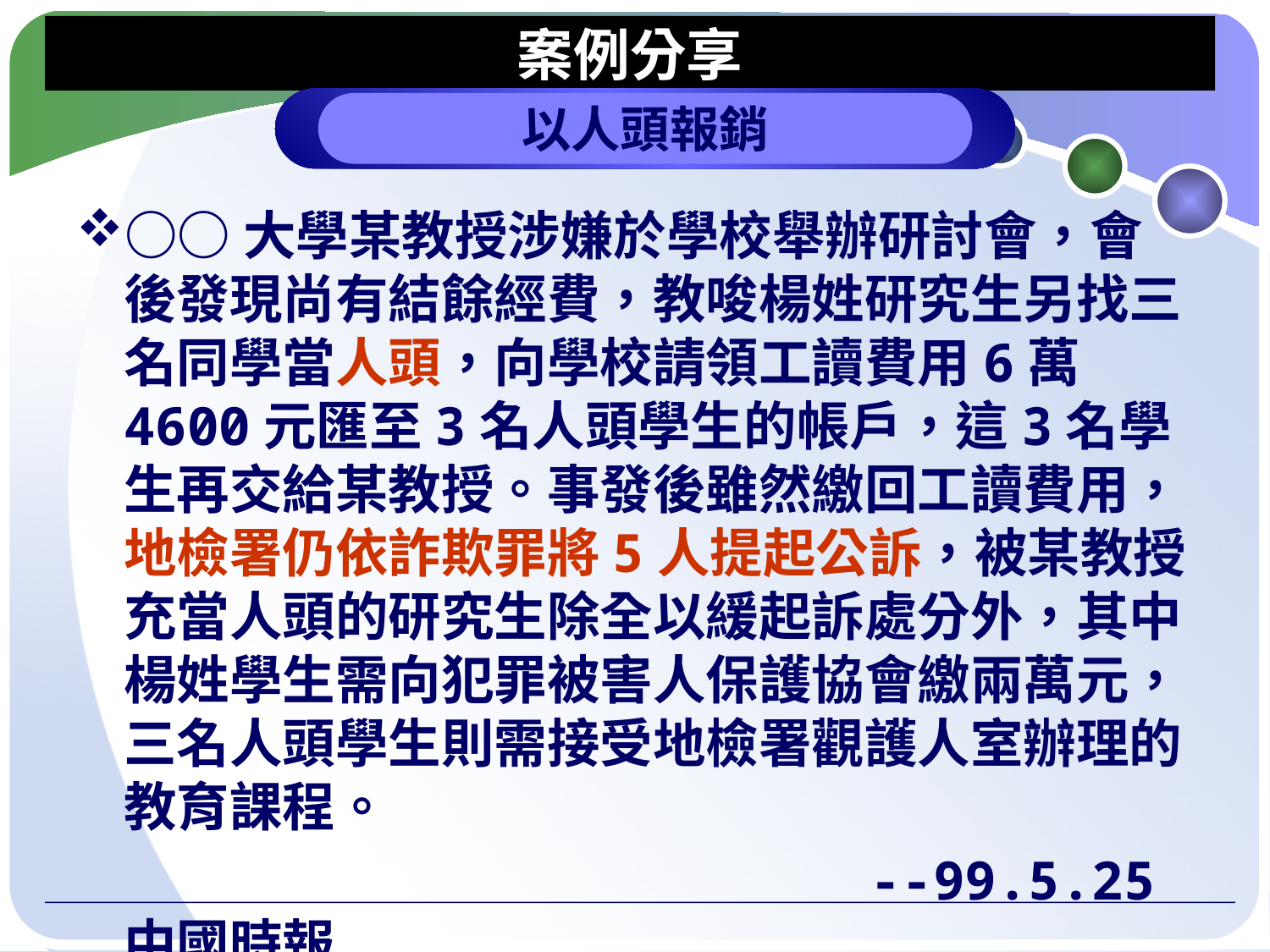

案例分享
# 案例分享

以人頭報銷
○○大學某教授涉嫌於學校舉辦研討會，會後發現尚有結餘經費，教唆楊姓研究生另找三名同學當人頭，向學校請領工讀費用6萬4600元匯至3名人頭學生的帳戶，這3名學生再交給某教授。事發後雖然繳回工讀費用，地檢署仍依詐欺罪將5人提起公訴，被某教授充當人頭的研究生除全以緩起訴處分外，其中楊姓學生需向犯罪被害人保護協會繳兩萬元，三名人頭學生則需接受地檢署觀護人室辦理的教育課程。
                         --99.5.25中國時報